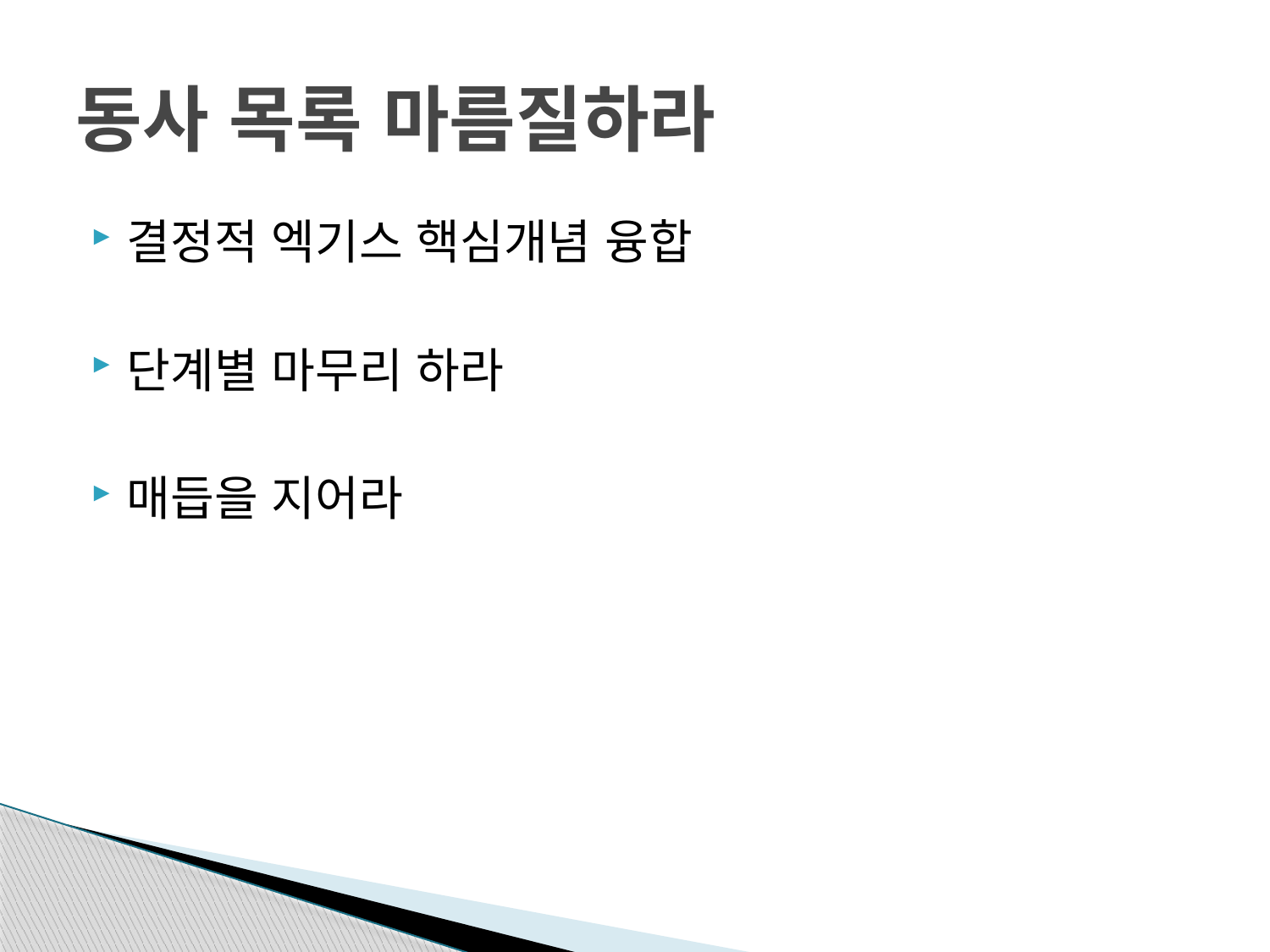

# 동사 목록 마름질하라
결정적 엑기스 핵심개념 융합

단계별 마무리 하라

매듭을 지어라